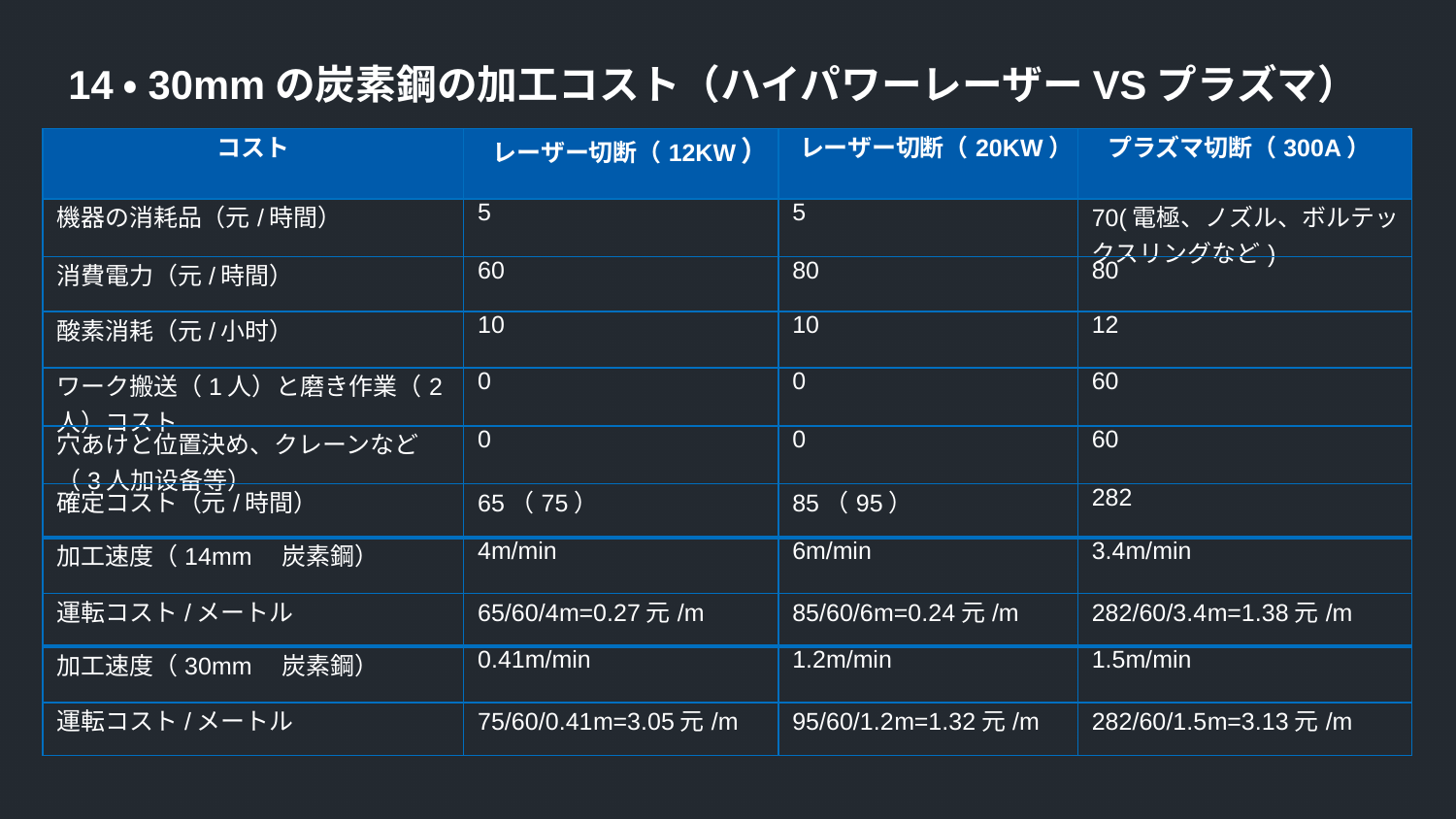

# 14・30mmの炭素鋼の加工コスト（ハイパワーレーザーVSプラズマ）
| コスト | レーザー切断（12KW） | レーザー切断（20KW） | プラズマ切断（300A） |
| --- | --- | --- | --- |
| 機器の消耗品（元/時間） | 5 | 5 | 70(電極、ノズル、ボルテックスリングなど) |
| 消費電力（元/時間） | 60 | 80 | 80 |
| 酸素消耗（元/小时） | 10 | 10 | 12 |
| ワーク搬送（1人）と磨き作業（2人）コスト | 0 | 0 | 60 |
| 穴あけと位置決め、クレーンなど（3人加设备等） | 0 | 0 | 60 |
| 確定コスト（元/時間） | 65（75） | 85（95） | 282 |
| 加工速度（14mm　炭素鋼） | 4m/min | 6m/min | 3.4m/min |
| 運転コスト/メートル | 65/60/4m=0.27元/m | 85/60/6m=0.24元/m | 282/60/3.4m=1.38元/m |
| 加工速度（30mm　炭素鋼） | 0.41m/min | 1.2m/min | 1.5m/min |
| 運転コスト/メートル | 75/60/0.41m=3.05元/m | 95/60/1.2m=1.32元/m | 282/60/1.5m=3.13元/m |